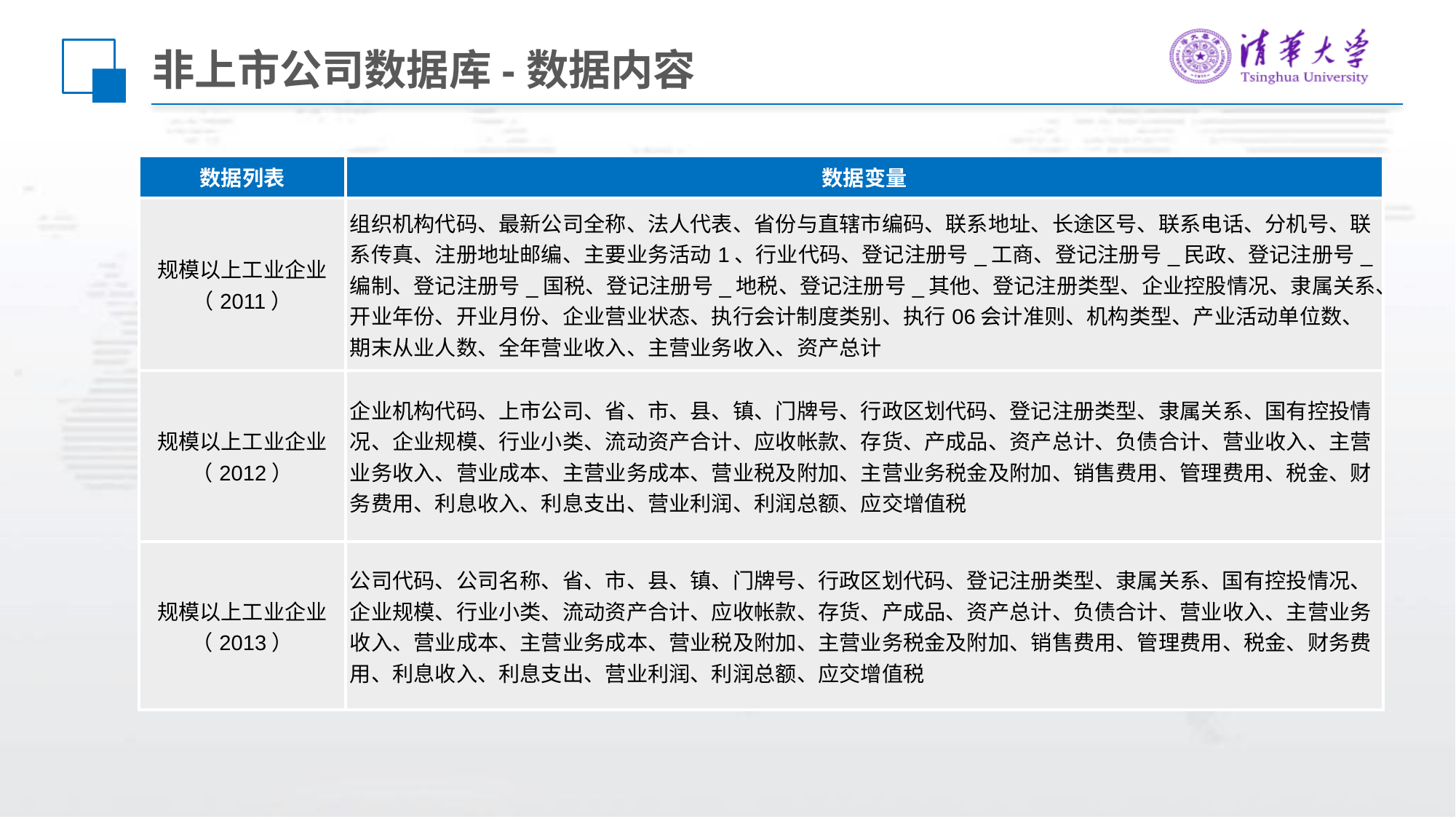

# 非上市公司数据库-数据内容
| 数据列表 | 数据变量 |
| --- | --- |
| 规模以上工业企业（2011） | 组织机构代码、最新公司全称、法人代表、省份与直辖市编码、联系地址、长途区号、联系电话、分机号、联系传真、注册地址邮编、主要业务活动1、行业代码、登记注册号\_工商、登记注册号\_民政、登记注册号\_编制、登记注册号\_国税、登记注册号\_地税、登记注册号\_其他、登记注册类型、企业控股情况、隶属关系、开业年份、开业月份、企业营业状态、执行会计制度类别、执行06会计准则、机构类型、产业活动单位数、期末从业人数、全年营业收入、主营业务收入、资产总计 |
| 规模以上工业企业（2012） | 企业机构代码、上市公司、省、市、县、镇、门牌号、行政区划代码、登记注册类型、隶属关系、国有控投情况、企业规模、行业小类、流动资产合计、应收帐款、存货、产成品、资产总计、负债合计、营业收入、主营业务收入、营业成本、主营业务成本、营业税及附加、主营业务税金及附加、销售费用、管理费用、税金、财务费用、利息收入、利息支出、营业利润、利润总额、应交增值税 |
| 规模以上工业企业（2013） | 公司代码、公司名称、省、市、县、镇、门牌号、行政区划代码、登记注册类型、隶属关系、国有控投情况、企业规模、行业小类、流动资产合计、应收帐款、存货、产成品、资产总计、负债合计、营业收入、主营业务收入、营业成本、主营业务成本、营业税及附加、主营业务税金及附加、销售费用、管理费用、税金、财务费用、利息收入、利息支出、营业利润、利润总额、应交增值税 |